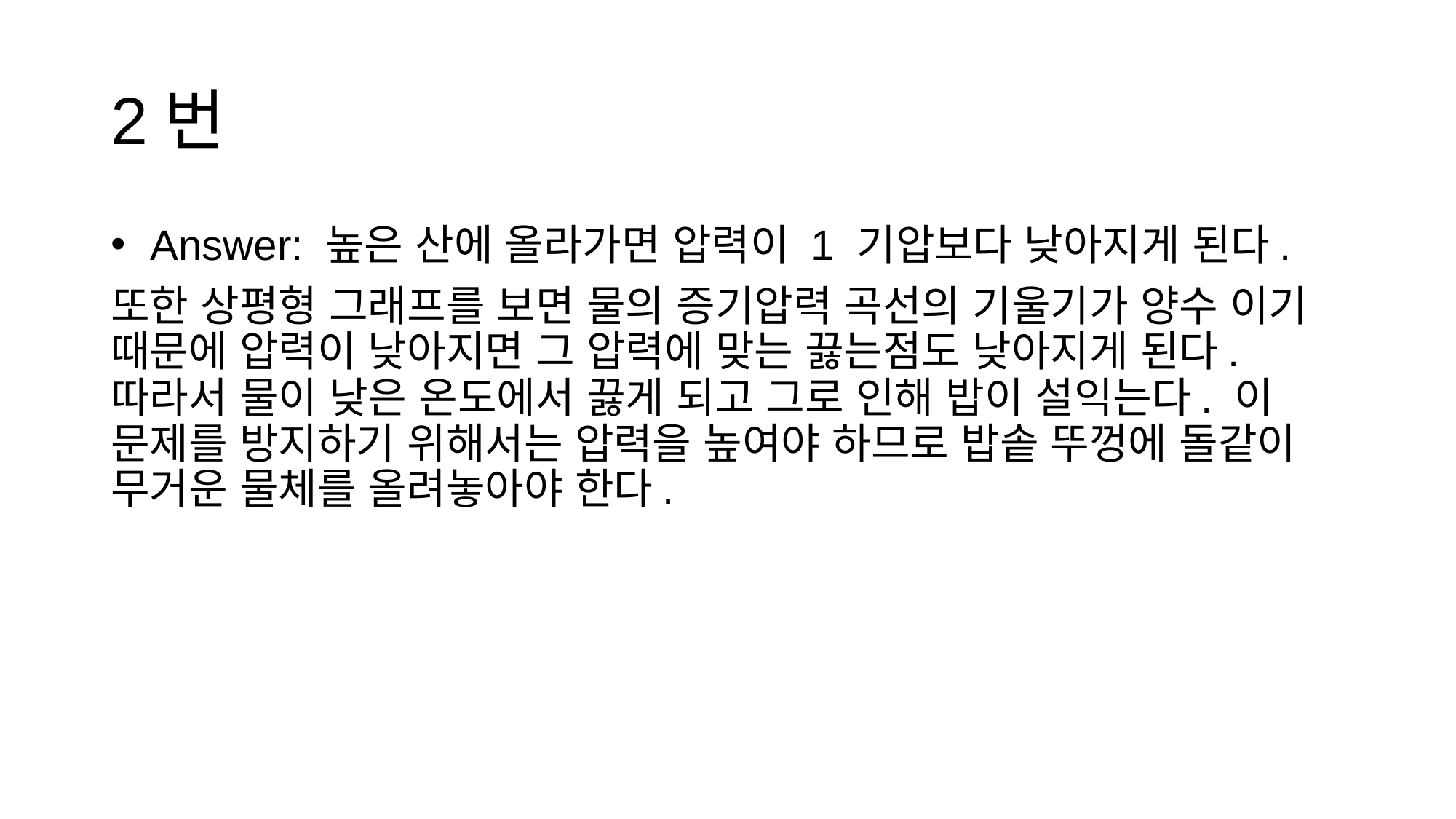

# 2번
 Answer: 높은 산에 올라가면 압력이 1 기압보다 낮아지게 된다.
또한 상평형 그래프를 보면 물의 증기압력 곡선의 기울기가 양수 이기 때문에 압력이 낮아지면 그 압력에 맞는 끓는점도 낮아지게 된다. 따라서 물이 낮은 온도에서 끓게 되고 그로 인해 밥이 설익는다. 이 문제를 방지하기 위해서는 압력을 높여야 하므로 밥솥 뚜껑에 돌같이 무거운 물체를 올려놓아야 한다.